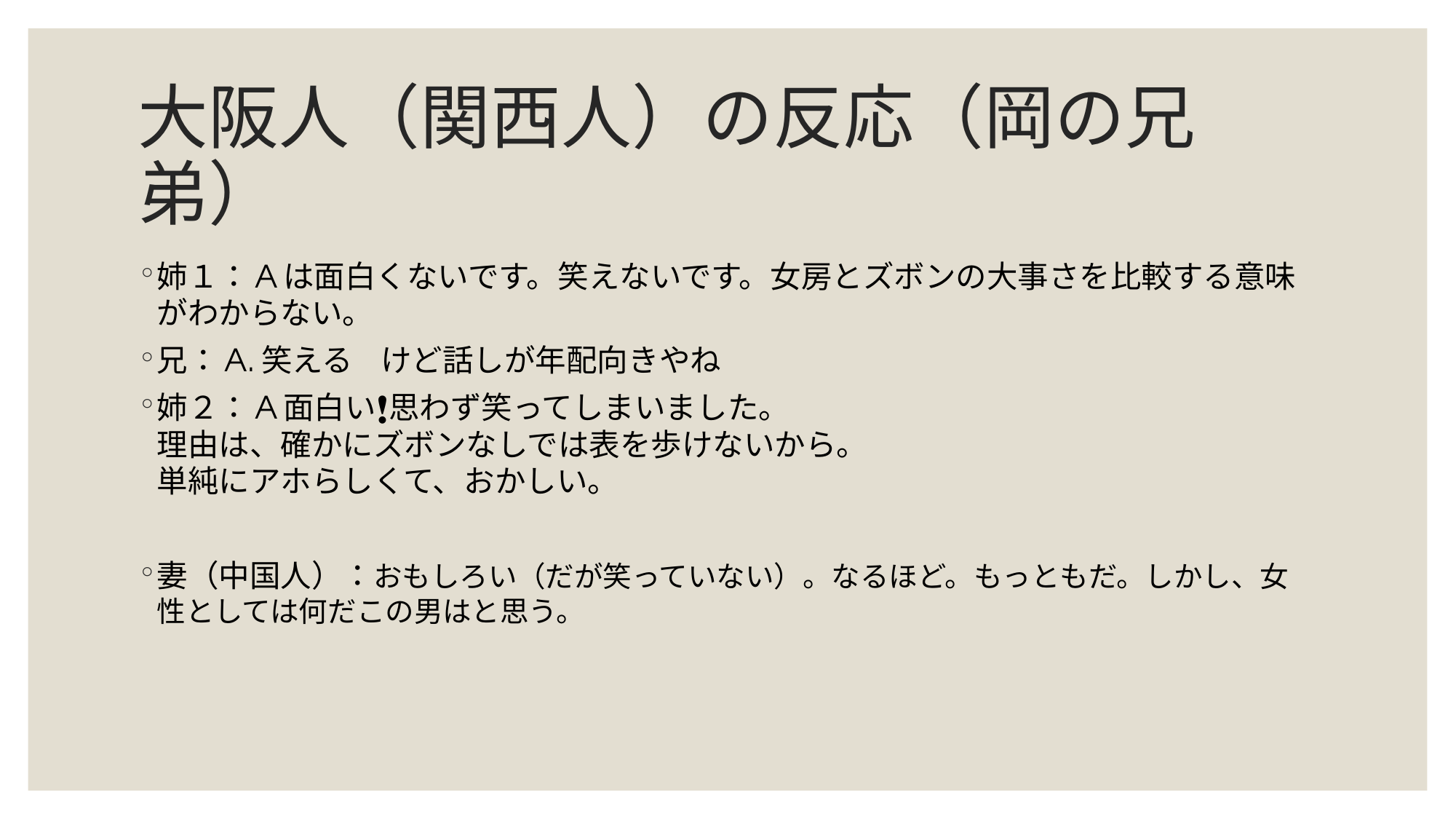

# 大阪人（関西人）の反応（岡の兄弟）
姉１：Aは面白くないです。笑えないです。女房とズボンの大事さを比較する意味がわからない。
兄：A.笑える    けど話しが年配向きやね
姉２：A面白い❗️思わず笑ってしまいました。
理由は、確かにズボンなしでは表を歩けないから。
単純にアホらしくて、おかしい。

妻（中国人）：おもしろい（だが笑っていない）。なるほど。もっともだ。しかし、女性としては何だこの男はと思う。